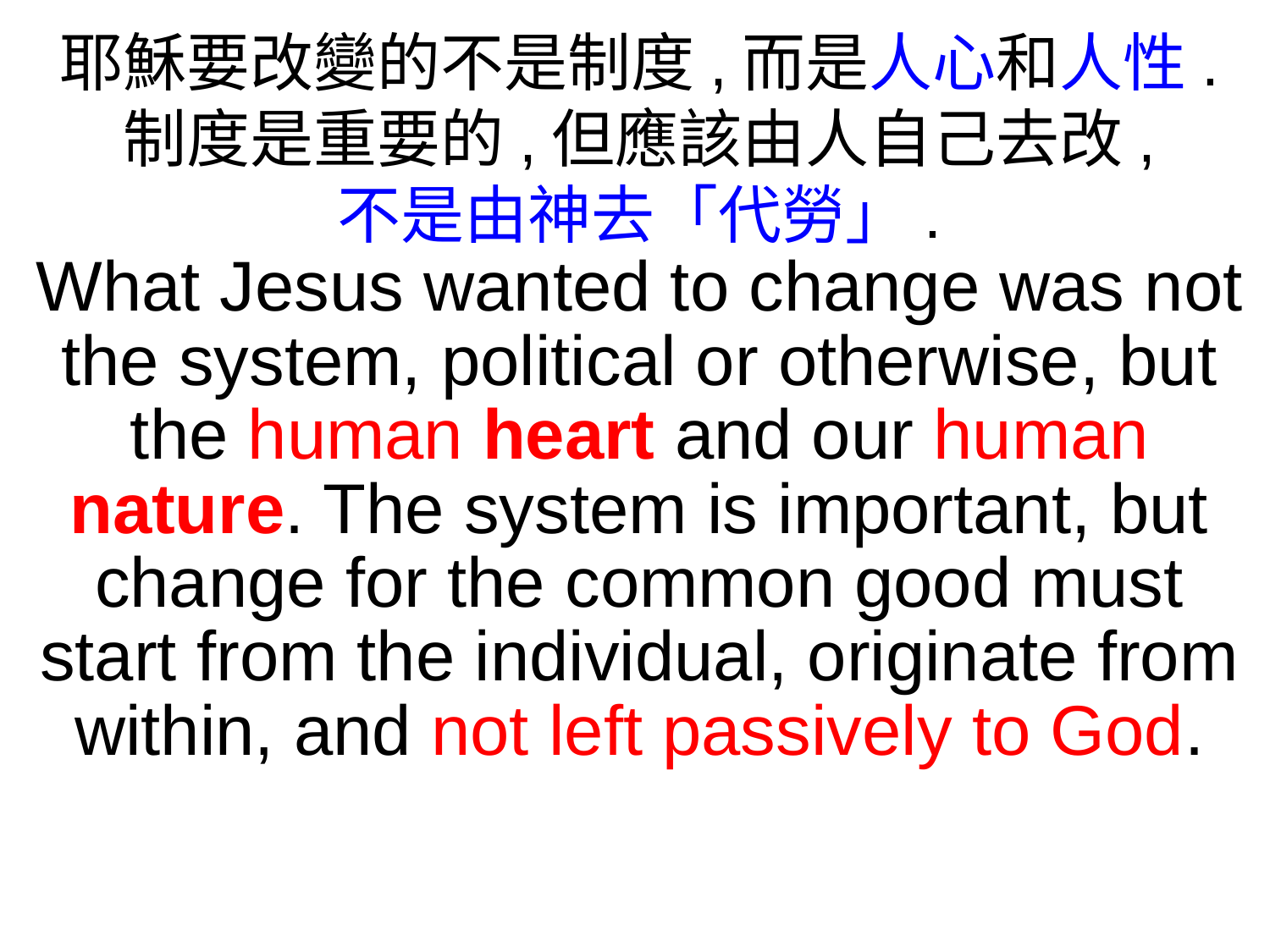

耶穌要改變的不是制度,而是人心和人性.
制度是重要的,但應該由人自己去改,
不是由神去「代勞」.
What Jesus wanted to change was not the system, political or otherwise, but the human heart and our human nature. The system is important, but change for the common good must start from the individual, originate from within, and not left passively to God.